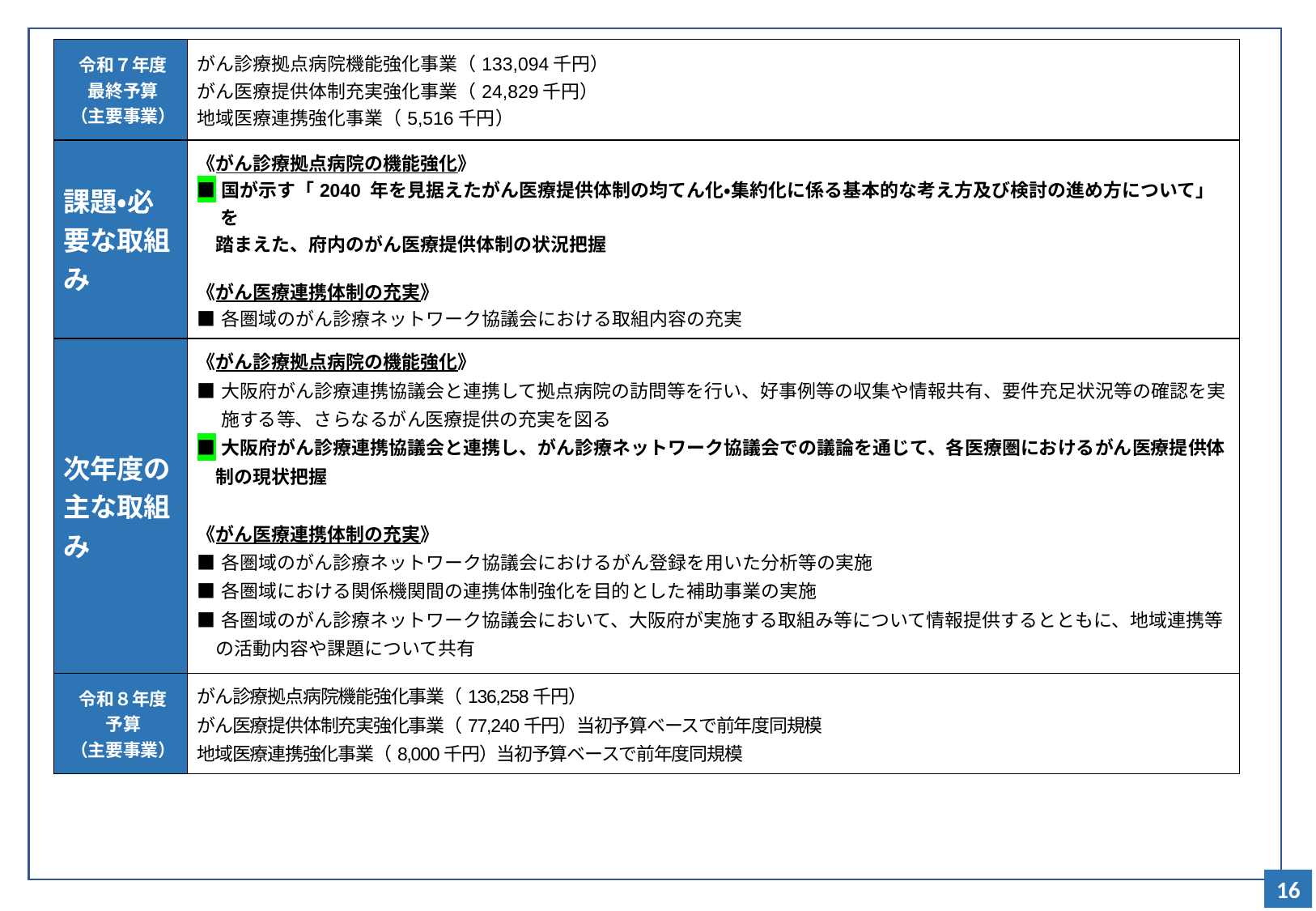

| 令和７年度 最終予算 （主要事業） | がん診療拠点病院機能強化事業（133,094千円） がん医療提供体制充実強化事業（24,829千円） 地域医療連携強化事業（5,516千円） |
| --- | --- |
| 課題・必要な取組み | 《がん診療拠点病院の機能強化》 ■国が示す「2040 年を見据えたがん医療提供体制の均てん化・集約化に係る基本的な考え方及び検討の進め方について」を 　踏まえた、府内のがん医療提供体制の状況把握 《がん医療連携体制の充実》 ■各圏域のがん診療ネットワーク協議会における取組内容の充実 |
| 次年度の主な取組み | 《がん診療拠点病院の機能強化》 ■大阪府がん診療連携協議会と連携して拠点病院の訪問等を行い、好事例等の収集や情報共有、要件充足状況等の確認を実施する等、さらなるがん医療提供の充実を図る ■大阪府がん診療連携協議会と連携し、がん診療ネットワーク協議会での議論を通じて、各医療圏におけるがん医療提供体 　制の現状把握 《がん医療連携体制の充実》 ■各圏域のがん診療ネットワーク協議会におけるがん登録を用いた分析等の実施 ■各圏域における関係機関間の連携体制強化を目的とした補助事業の実施 ■各圏域のがん診療ネットワーク協議会において、大阪府が実施する取組み等について情報提供するとともに、地域連携等 　の活動内容や課題について共有 |
| 令和８年度 予算 （主要事業） | がん診療拠点病院機能強化事業（136,258千円） がん医療提供体制充実強化事業（77,240千円）当初予算ベースで前年度同規模 地域医療連携強化事業（8,000千円）当初予算ベースで前年度同規模 |
16